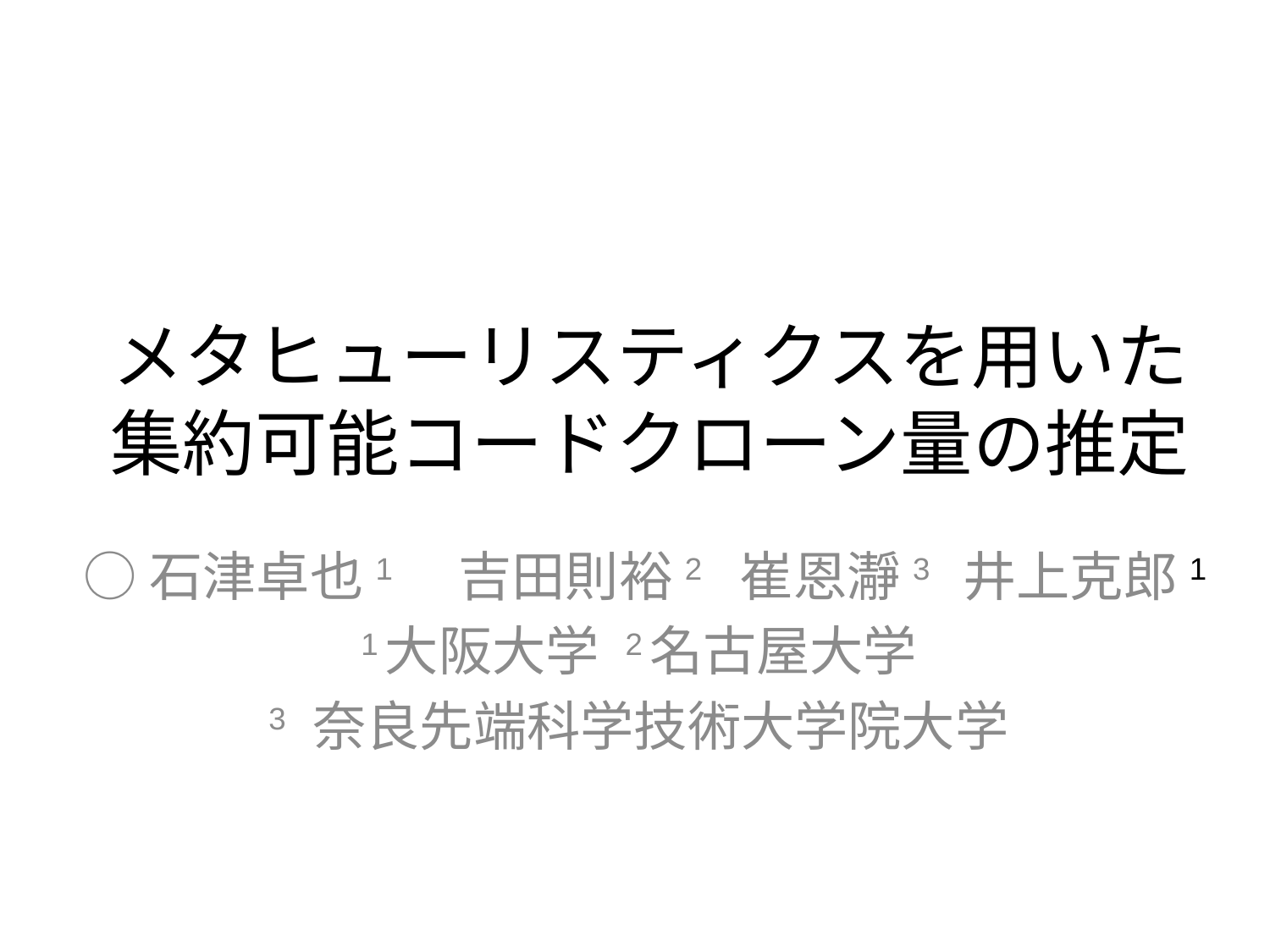

# メタヒューリスティクスを用いた 集約可能コードクローン量の推定
○石津卓也1　 吉田則裕2　崔恩瀞3   井上克郎1
1大阪大学  2名古屋大学
3 奈良先端科学技術大学院大学